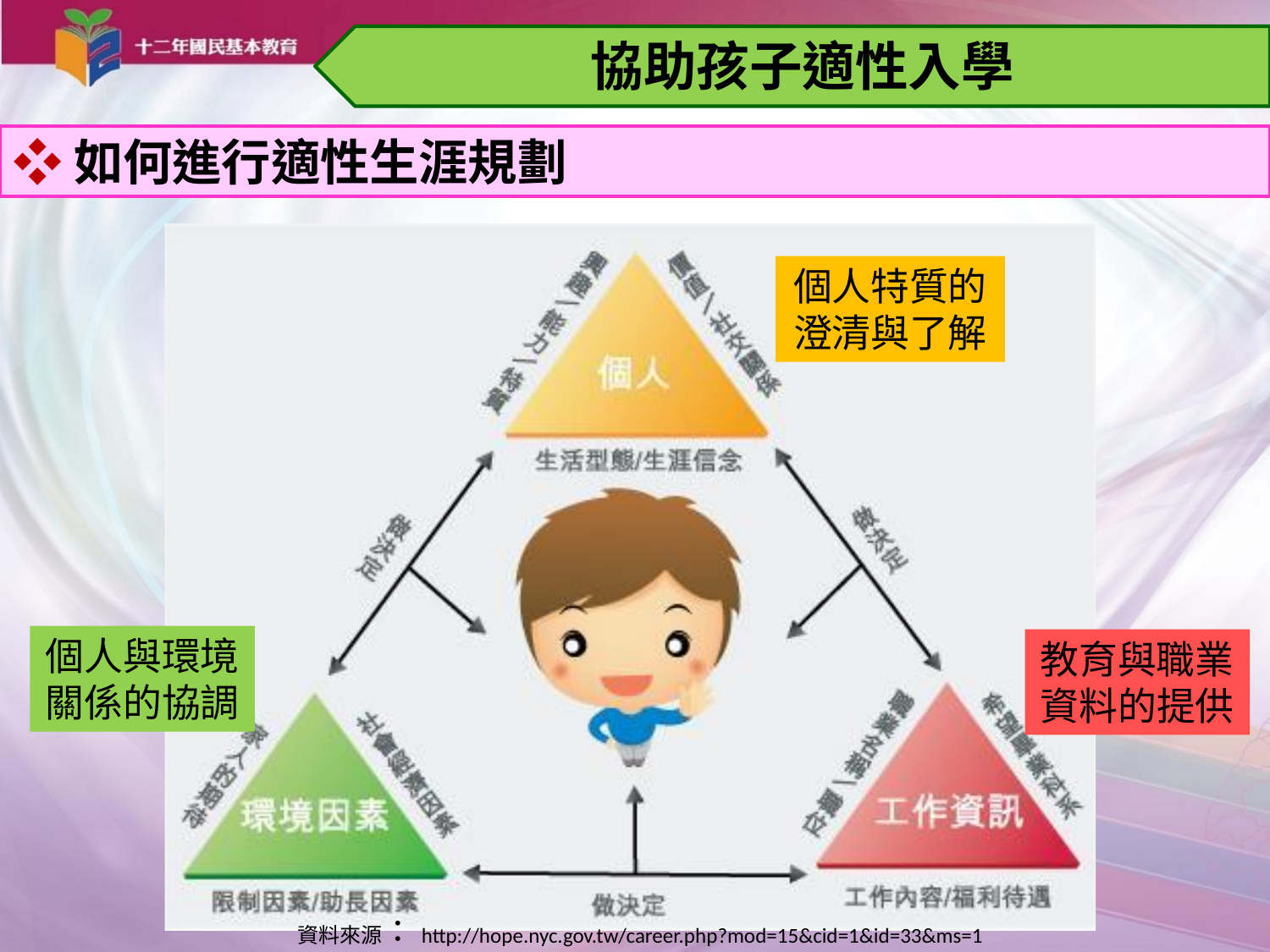

協助孩子適性入學

❖如何進行適性生涯規劃

個人特質的
澄清與了解
個人與環境關係的協調
教育與職業
資料的提供
資料來源：http://hope.nyc.gov.tw/career.php?mod=15&cid=1&id=33&ms=1